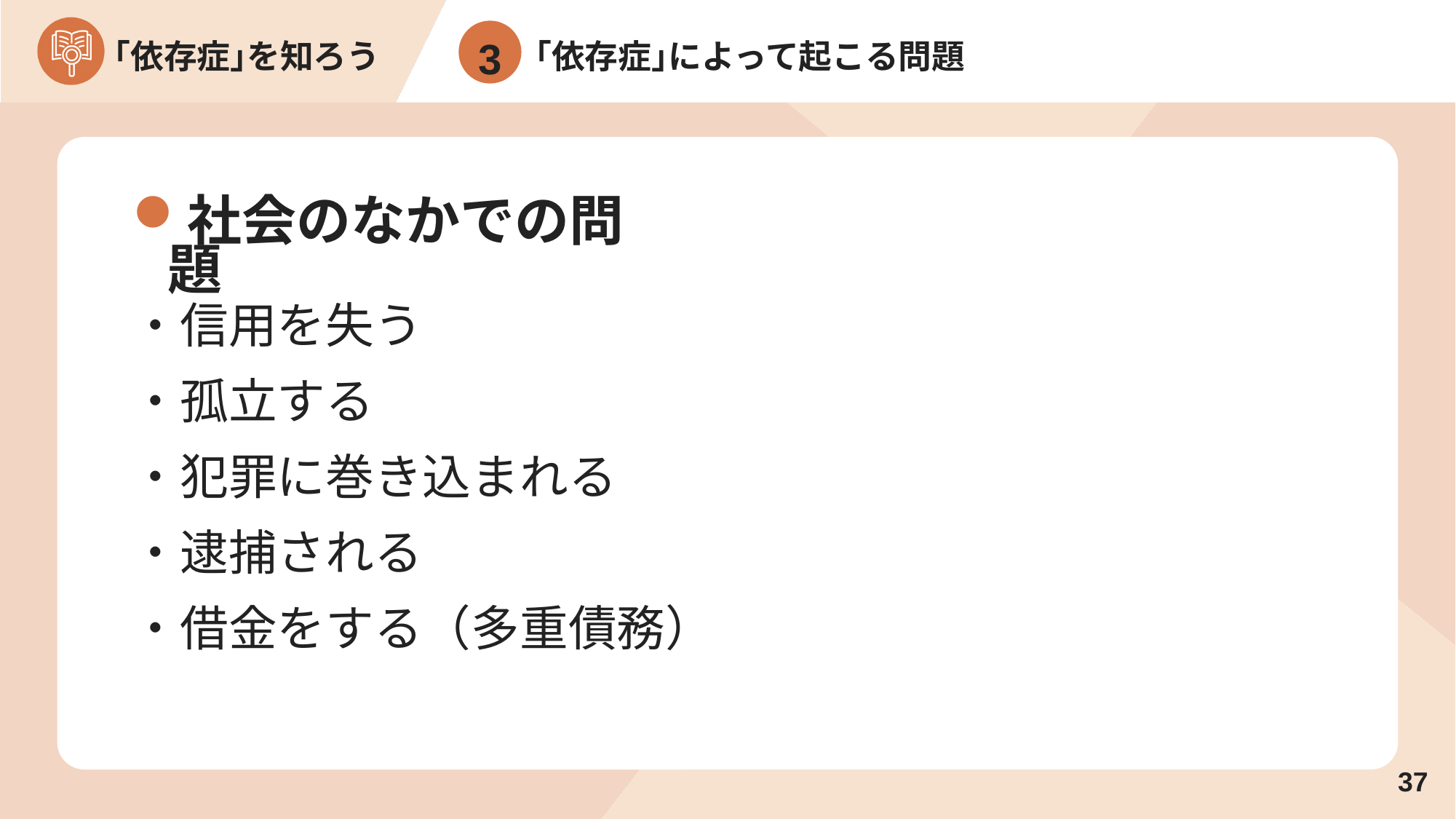

3
｢依存症｣によって起こる問題
社会のなかでの問題
・信用を失う
・孤立する
・犯罪に巻き込まれる
・逮捕される
・借金をする（多重債務）
37